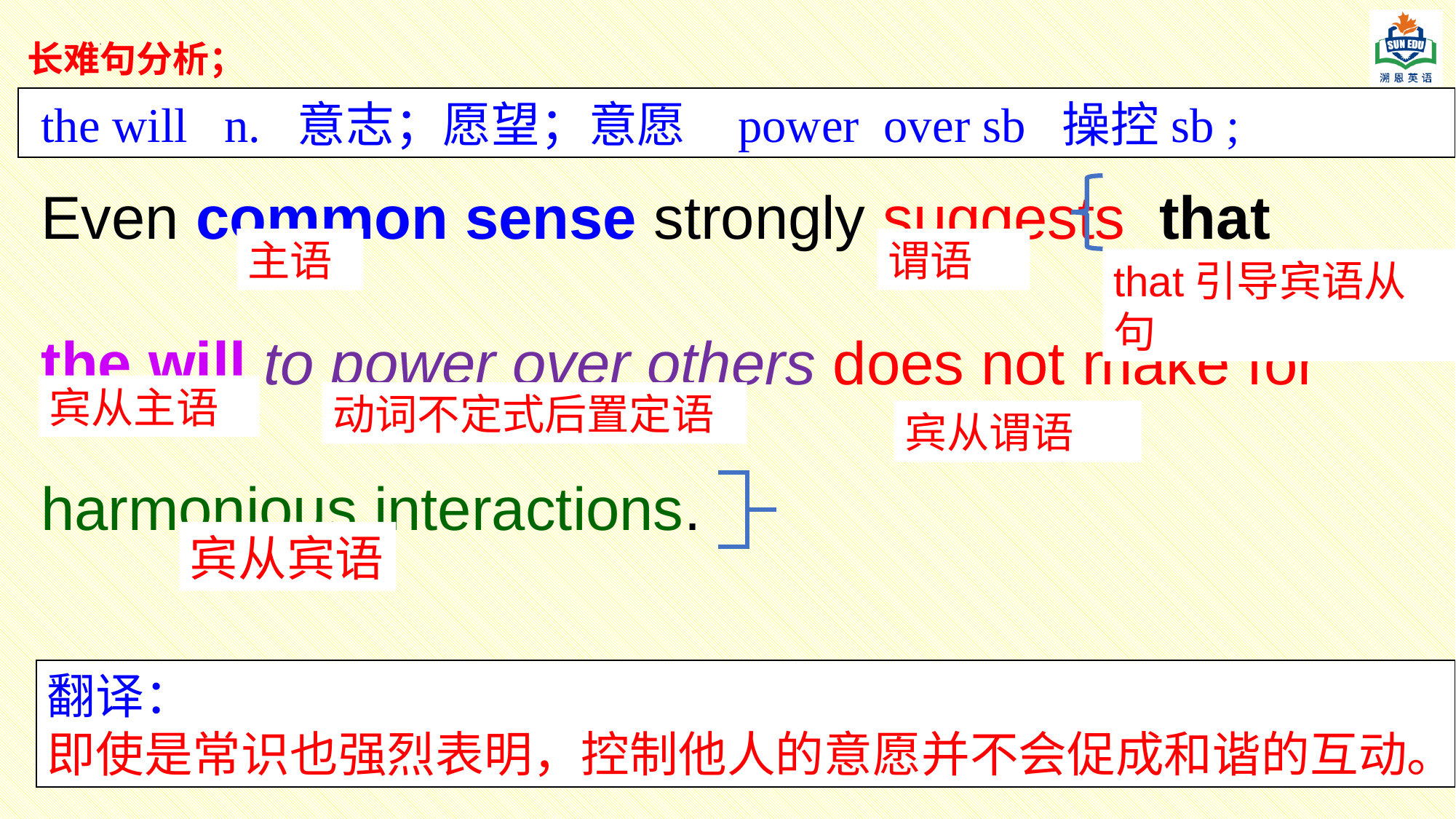

长难句分析；
 the will   n.  意志；愿望；意愿   power  over sb  操控sb ;
Even common sense strongly suggests  that
the will to power over others does not make for harmonious interactions.

主语
谓语
that引导宾语从句
宾从主语
动词不定式后置定语
宾从谓语

宾从宾语
翻译：
即使是常识也强烈表明，控制他人的意愿并不会促成和谐的互动。